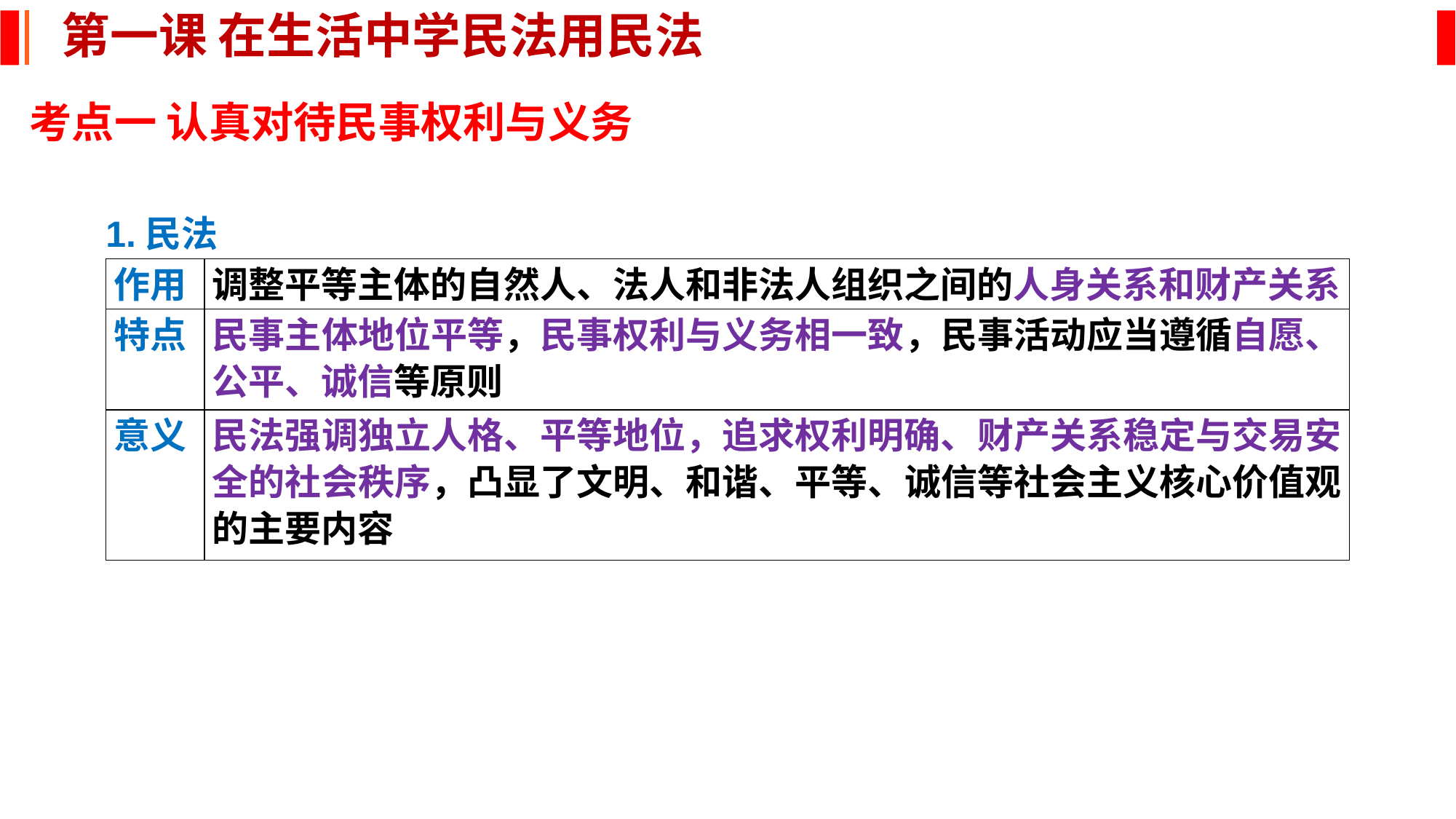

第一课 在生活中学民法用民法

考点一 认真对待民事权利与义务
1.民法
| 作用 | 调整平等主体的自然人、法人和非法人组织之间的人身关系和财产关系 |
| --- | --- |
| 特点 | 民事主体地位平等，民事权利与义务相一致，民事活动应当遵循自愿、公平、诚信等原则 |
| 意义 | 民法强调独立人格、平等地位，追求权利明确、财产关系稳定与交易安全的社会秩序，凸显了文明、和谐、平等、诚信等社会主义核心价值观的主要内容 |